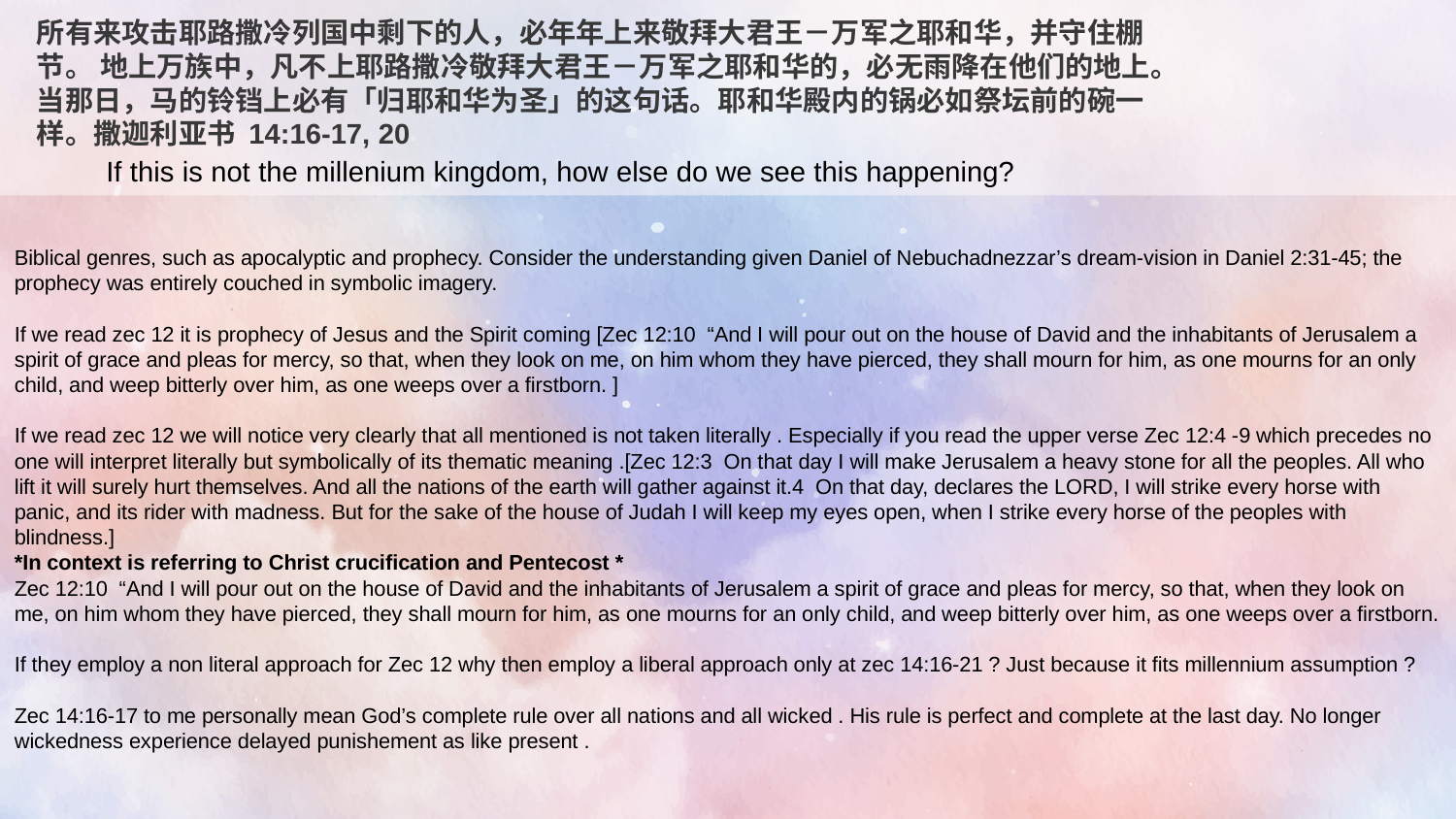

所有来攻击耶路撒冷列国中剩下的人，必年年上来敬拜大君王－万军之耶和华，并守住棚
节。 地上万族中，凡不上耶路撒冷敬拜大君王－万军之耶和华的，必无雨降在他们的地上。
当那日，马的铃铛上必有「归耶和华为圣」的这句话。耶和华殿内的锅必如祭坛前的碗一
样。撒迦利亚书 14:16‭-‬17‭, ‬20
If this is not the millenium kingdom, how else do we see this happening?
Biblical genres, such as apocalyptic and prophecy. Consider the understanding given Daniel of Nebuchadnezzar’s dream-vision in Daniel 2:31-45; the prophecy was entirely couched in symbolic imagery.

If we read zec 12 it is prophecy of Jesus and the Spirit coming [Zec 12:10  “And I will pour out on the house of David and the inhabitants of Jerusalem a spirit of grace and pleas for mercy, so that, when they look on me, on him whom they have pierced, they shall mourn for him, as one mourns for an only child, and weep bitterly over him, as one weeps over a firstborn. ]

If we read zec 12 we will notice very clearly that all mentioned is not taken literally . Especially if you read the upper verse Zec 12:4 -9 which precedes no one will interpret literally but symbolically of its thematic meaning .[Zec 12:3  On that day I will make Jerusalem a heavy stone for all the peoples. All who lift it will surely hurt themselves. And all the nations of the earth will gather against it.4  On that day, declares the LORD, I will strike every horse with panic, and its rider with madness. But for the sake of the house of Judah I will keep my eyes open, when I strike every horse of the peoples with blindness.]
*In context is referring to Christ crucification and Pentecost *
Zec 12:10  “And I will pour out on the house of David and the inhabitants of Jerusalem a spirit of grace and pleas for mercy, so that, when they look on me, on him whom they have pierced, they shall mourn for him, as one mourns for an only child, and weep bitterly over him, as one weeps over a firstborn.

If they employ a non literal approach for Zec 12 why then employ a liberal approach only at zec 14:16-21 ? Just because it fits millennium assumption ?

Zec 14:16-17 to me personally mean God’s complete rule over all nations and all wicked . His rule is perfect and complete at the last day. No longer wickedness experience delayed punishement as like present .